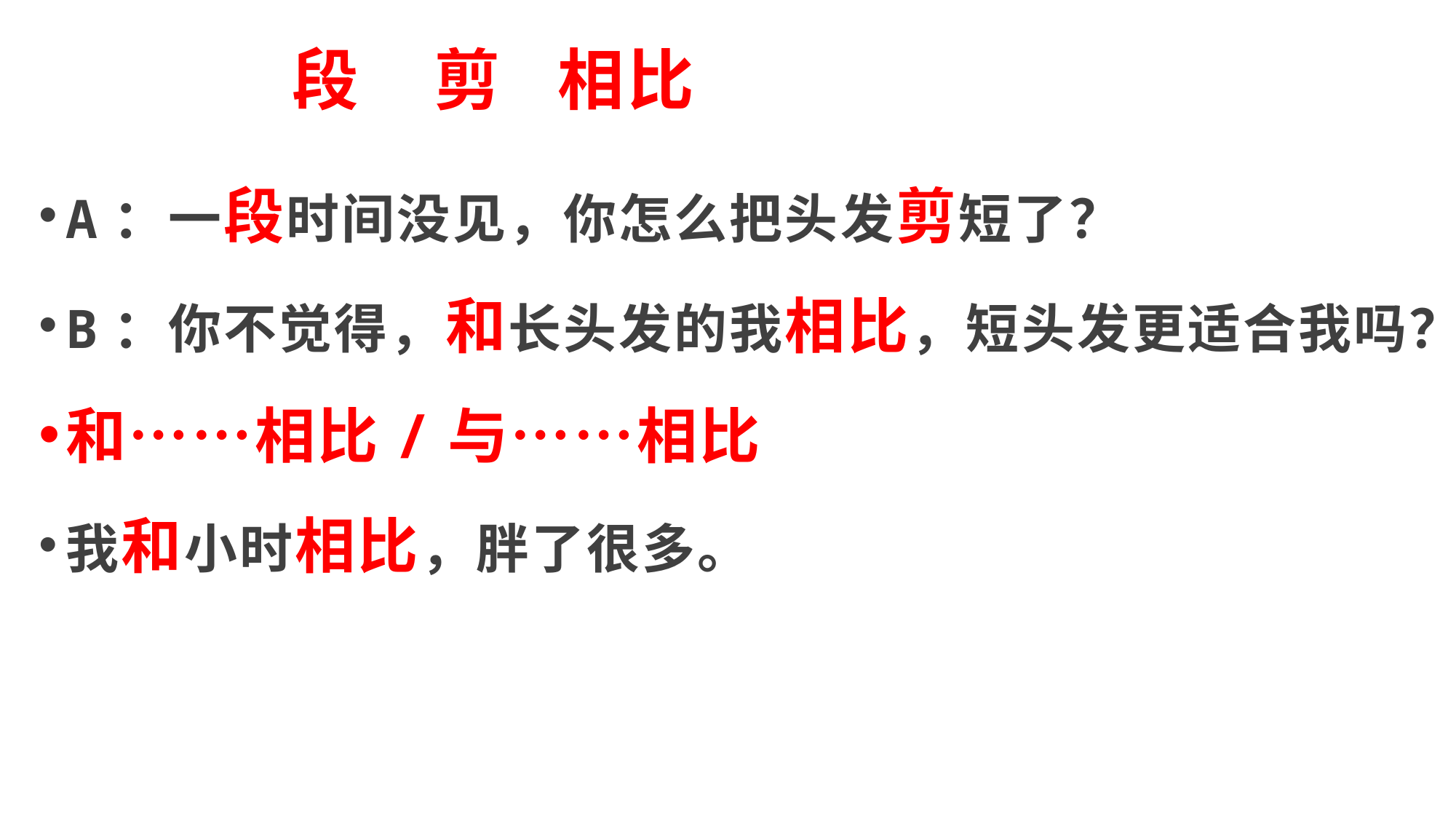

# 段    剪   相比
A：一段时间没见，你怎么把头发剪短了？
B：你不觉得，和长头发的我相比，短头发更适合我吗？
和……相比/与……相比
我和小时相比，胖了很多。